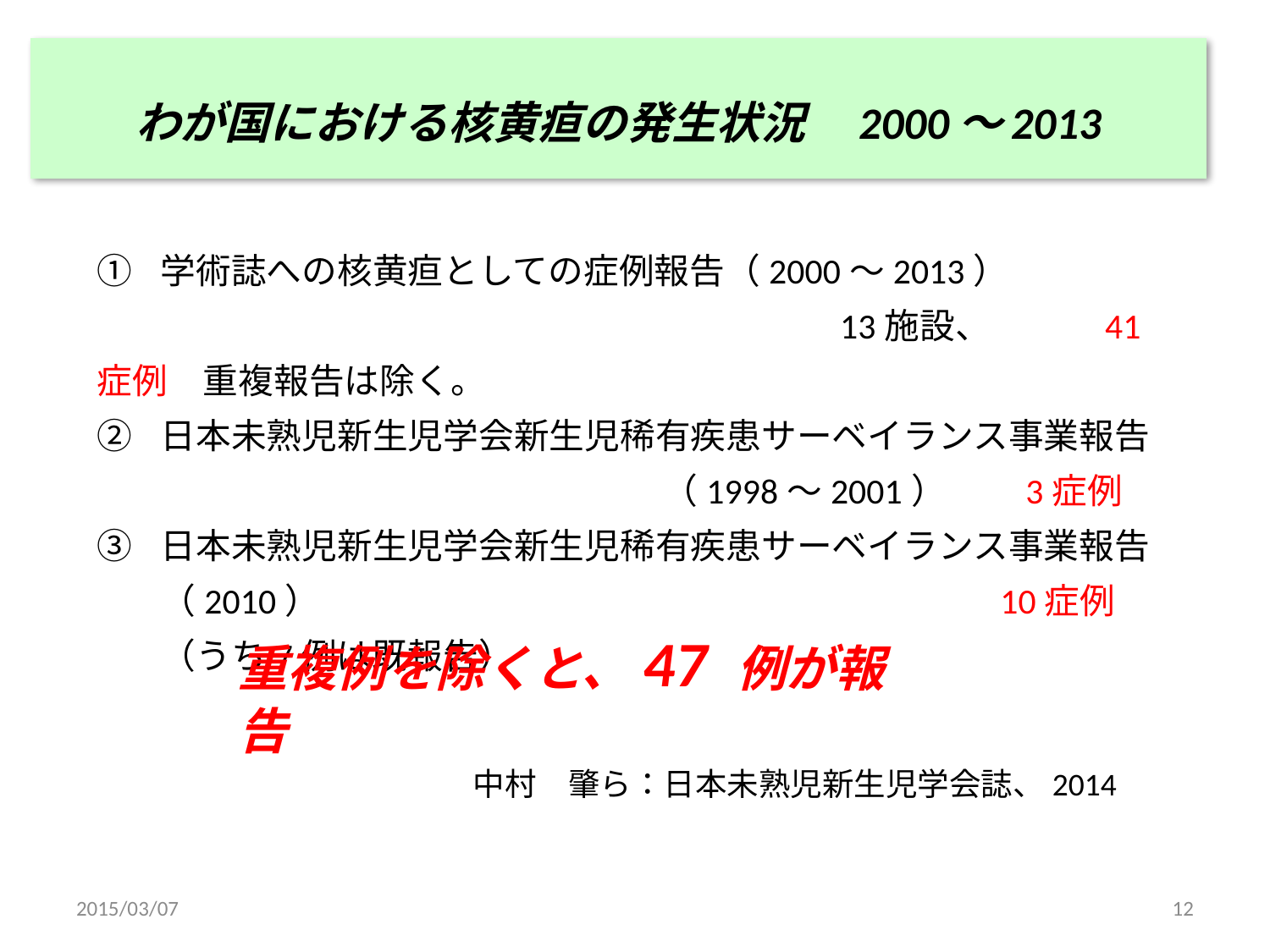

# わが国における核黄疸の発生状況　2000〜2013
学術誌への核黄疸としての症例報告（2000〜2013）
			　　　　　　　　　　13施設、　　　41症例　重複報告は除く。
日本未熟児新生児学会新生児稀有疾患サーベイランス事業報告
　　　　　　　　　　　　　　　　（1998〜2001）　　3症例
日本未熟児新生児学会新生児稀有疾患サーベイランス事業報告（2010）　　　　　　　　　　　　　　　　　　　10症例　（うち7例は既報告）

重複例を除くと、47 例が報告
中村　肇ら：日本未熟児新生児学会誌、2014
2015/03/07
12